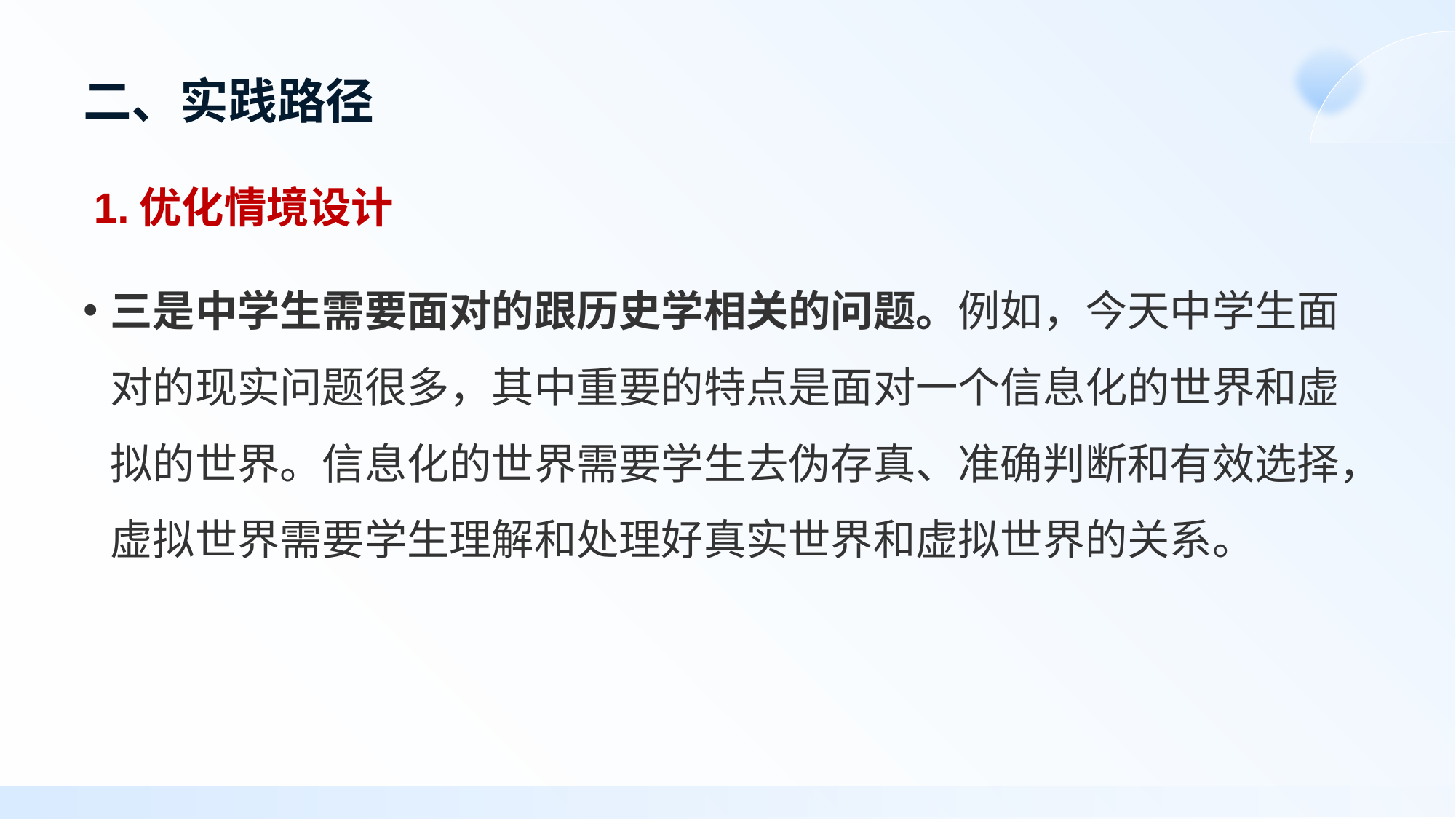

# 二、实践路径
1.优化情境设计
三是中学生需要面对的跟历史学相关的问题。例如，今天中学生面对的现实问题很多，其中重要的特点是面对一个信息化的世界和虚拟的世界。信息化的世界需要学生去伪存真、准确判断和有效选择，虚拟世界需要学生理解和处理好真实世界和虚拟世界的关系。